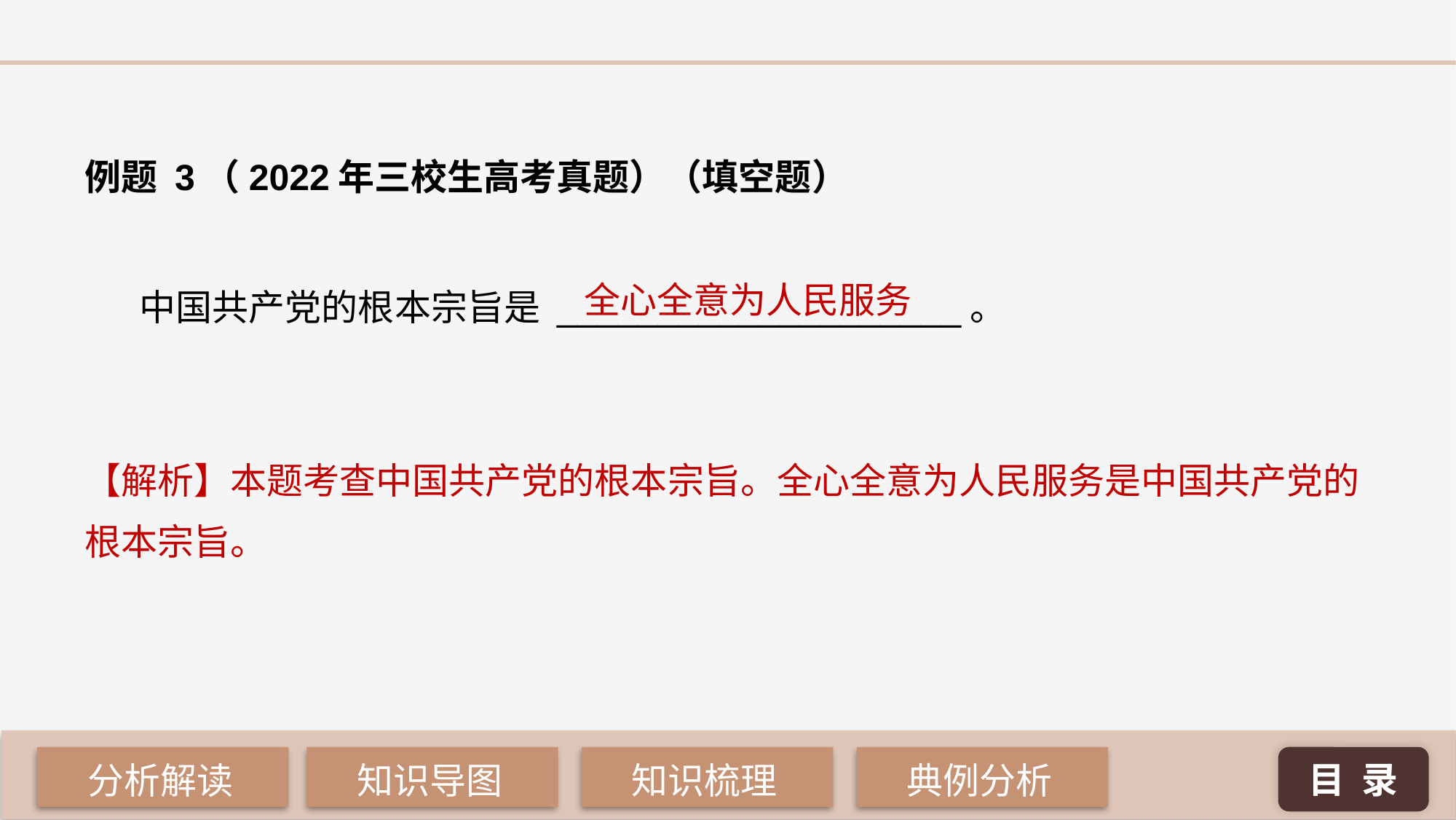

例题 3（2022年三校生高考真题）（填空题）
全心全意为人民服务
中国共产党的根本宗旨是 ____________________。
【解析】本题考查中国共产党的根本宗旨。全心全意为人民服务是中国共产党的根本宗旨。